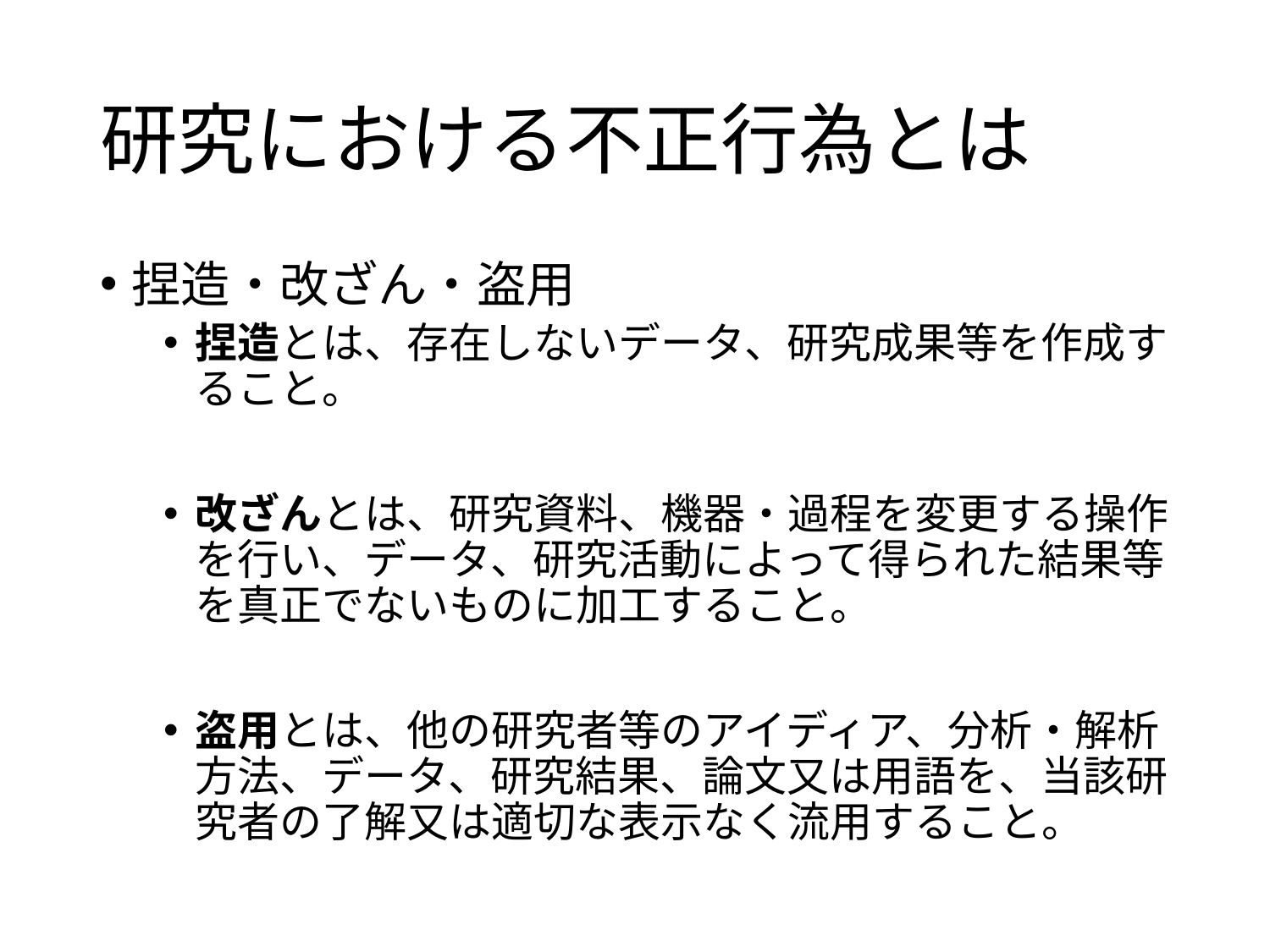

# 研究における不正行為とは
捏造・改ざん・盗用
捏造とは、存在しないデータ、研究成果等を作成すること。

改ざんとは、研究資料、機器・過程を変更する操作を行い、データ、研究活動によって得られた結果等を真正でないものに加工すること。

盗用とは、他の研究者等のアイディア、分析・解析方法、データ、研究結果、論文又は用語を、当該研究者の了解又は適切な表示なく流用すること。